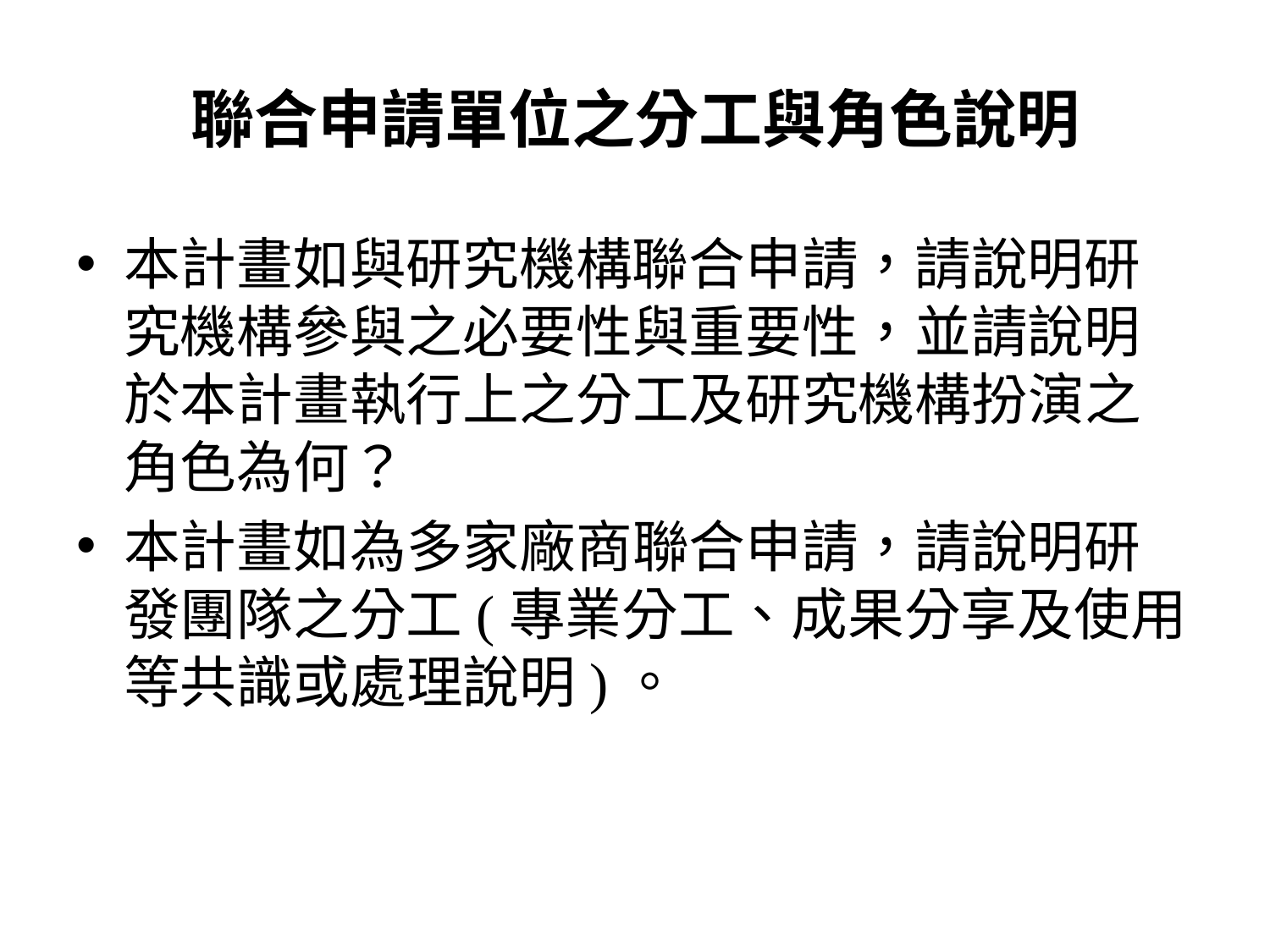

# 聯合申請單位之分工與角色說明
本計畫如與研究機構聯合申請，請說明研究機構參與之必要性與重要性，並請說明於本計畫執行上之分工及研究機構扮演之角色為何？
本計畫如為多家廠商聯合申請，請說明研發團隊之分工(專業分工、成果分享及使用等共識或處理說明)。